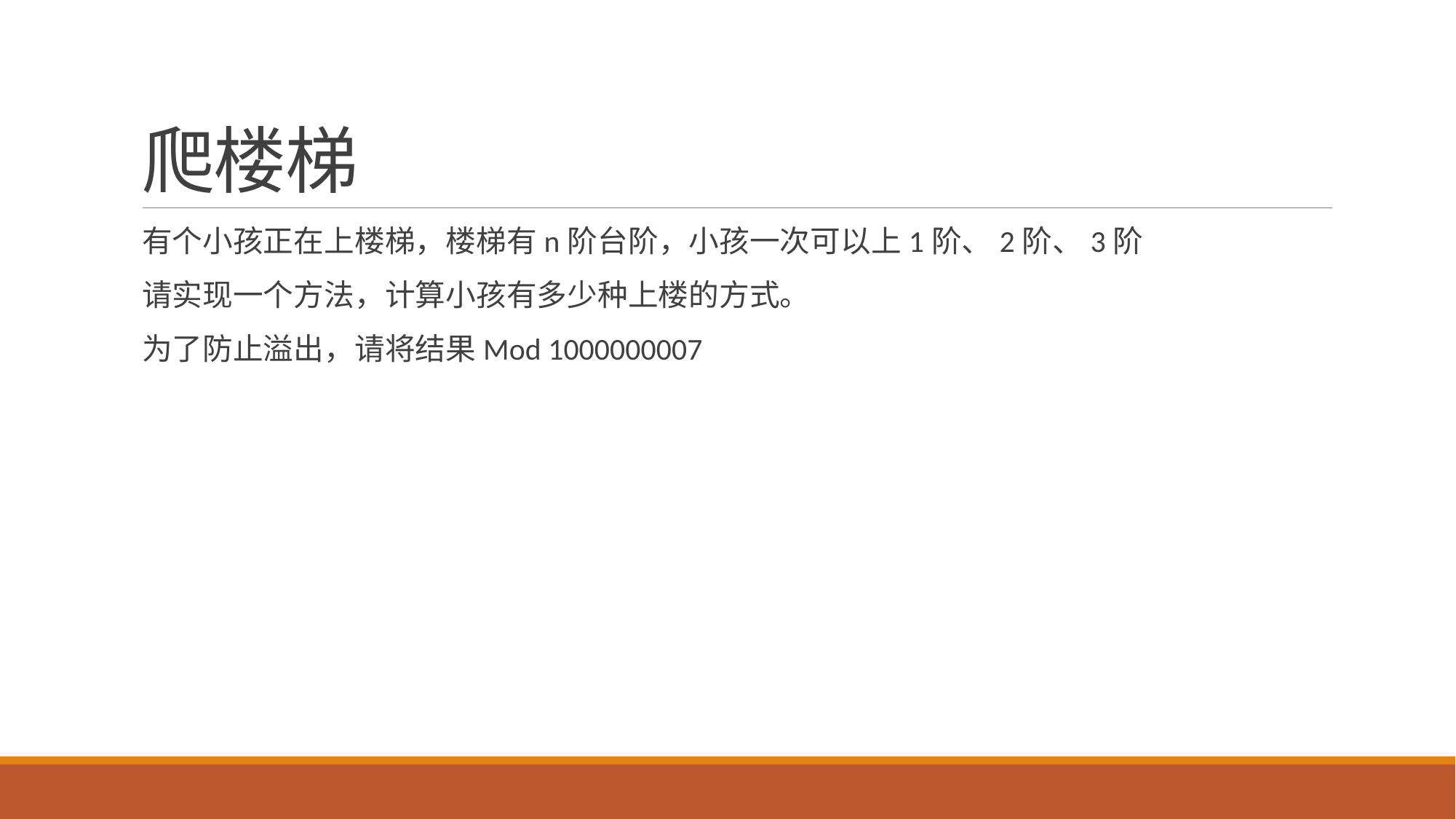

# 爬楼梯
有个小孩正在上楼梯，楼梯有n阶台阶，小孩一次可以上1阶、2阶、3阶
请实现一个方法，计算小孩有多少种上楼的方式。
为了防止溢出，请将结果Mod 1000000007